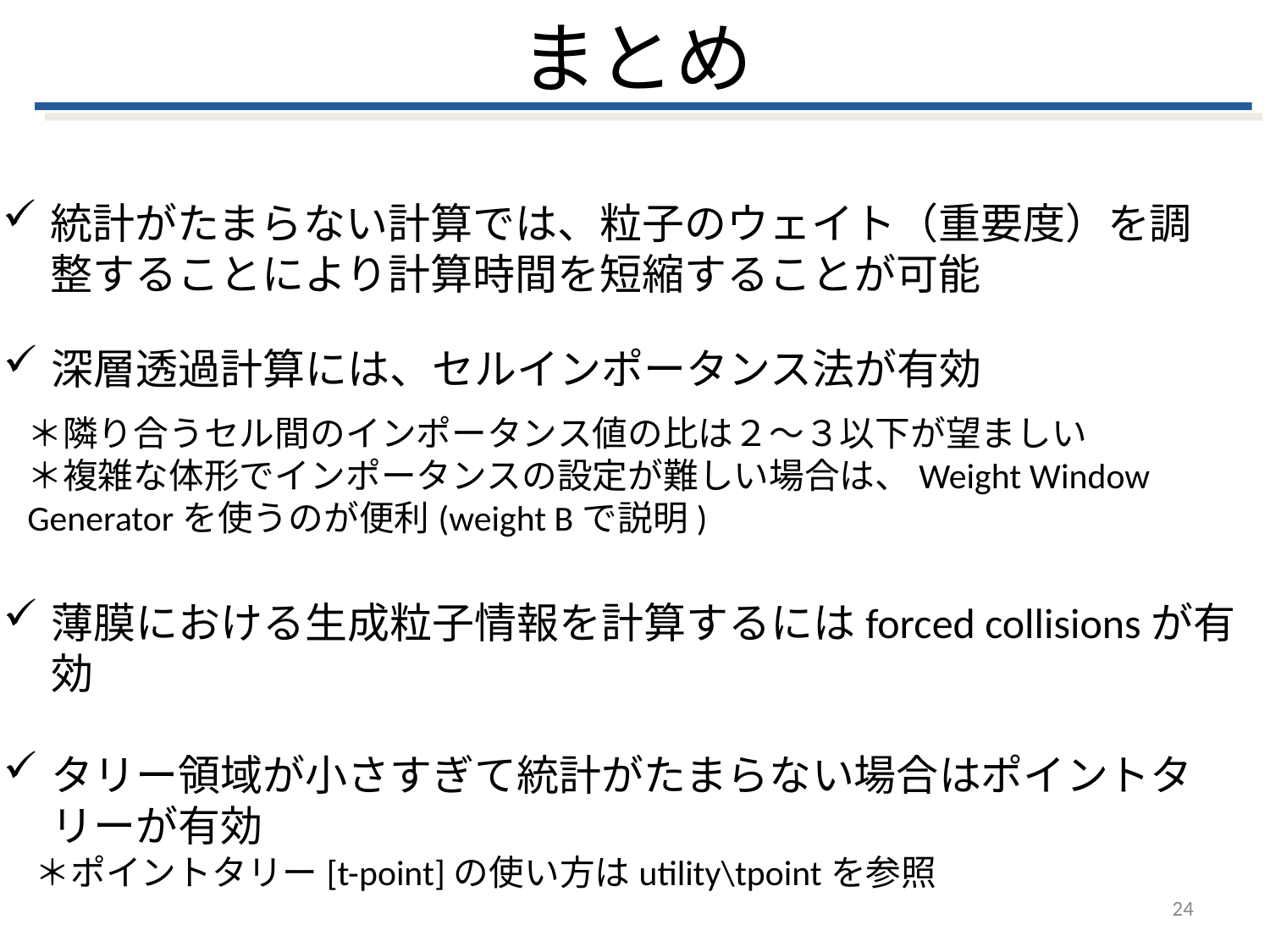

# まとめ

統計がたまらない計算では、粒子のウェイト（重要度）を調整することにより計算時間を短縮することが可能
深層透過計算には、セルインポータンス法が有効

薄膜における生成粒子情報を計算するにはforced collisionsが有効

タリー領域が小さすぎて統計がたまらない場合はポイントタリーが有効
   ＊ポイントタリー[t-point]の使い方はutility\tpointを参照
＊隣り合うセル間のインポータンス値の比は２～３以下が望ましい
＊複雑な体形でインポータンスの設定が難しい場合は、Weight Window Generatorを使うのが便利(weight Bで説明)
24